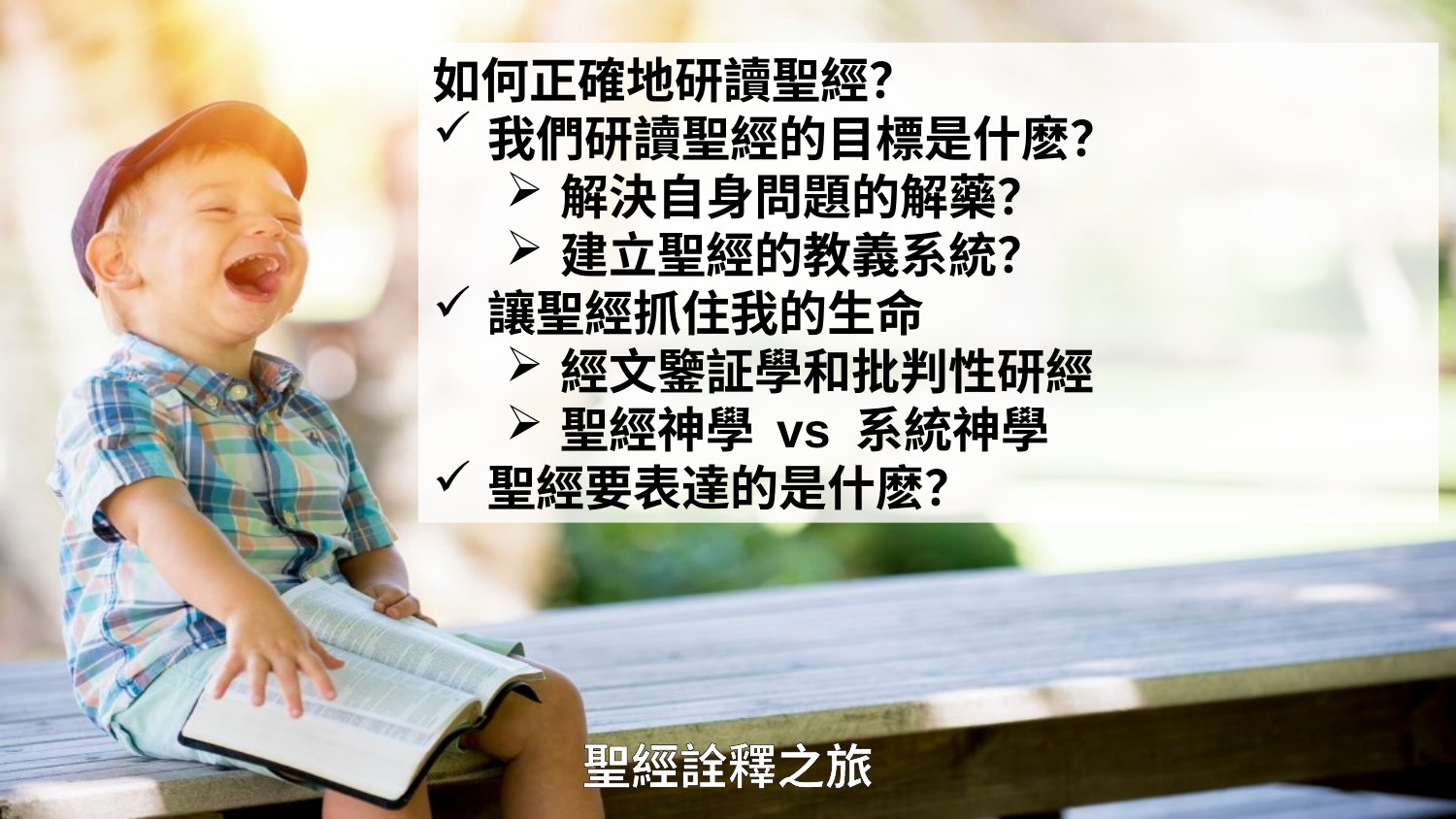

如何正確地研讀聖經？
我們研讀聖經的目標是什麽？
解決自身問題的解藥？
建立聖經的教義系統？
讓聖經抓住我的生命
經文鑒証學和批判性研經
聖經神學 vs 系統神學
聖經要表達的是什麽？
# 聖經詮釋之旅